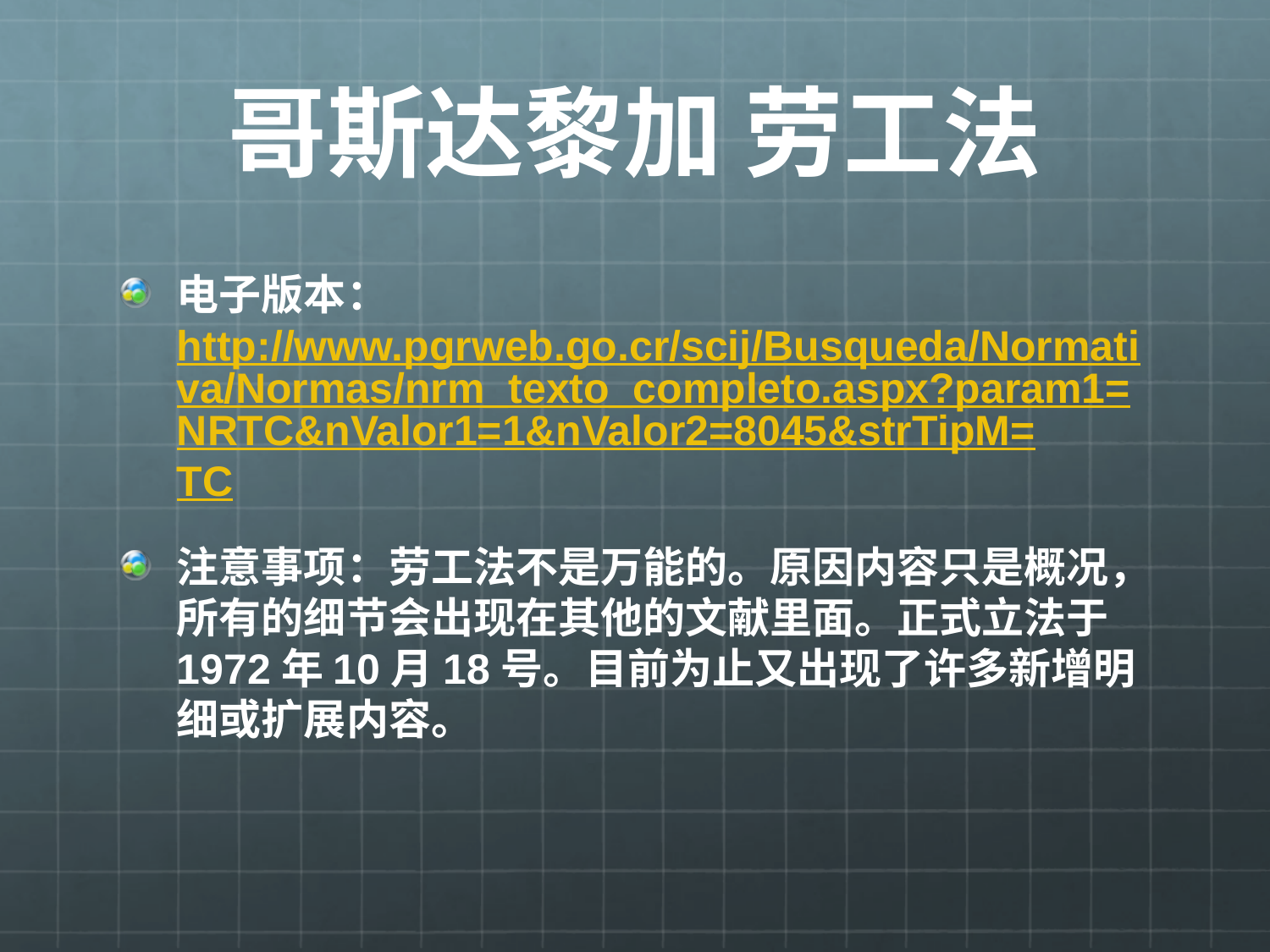

# 哥斯达黎加 劳工法
电子版本：http://www.pgrweb.go.cr/scij/Busqueda/Normativa/Normas/nrm_texto_completo.aspx?param1=NRTC&nValor1=1&nValor2=8045&strTipM=TC
注意事项：劳工法不是万能的。原因内容只是概况，所有的细节会出现在其他的文献里面。正式立法于1972年10月18号。目前为止又出现了许多新增明细或扩展内容。